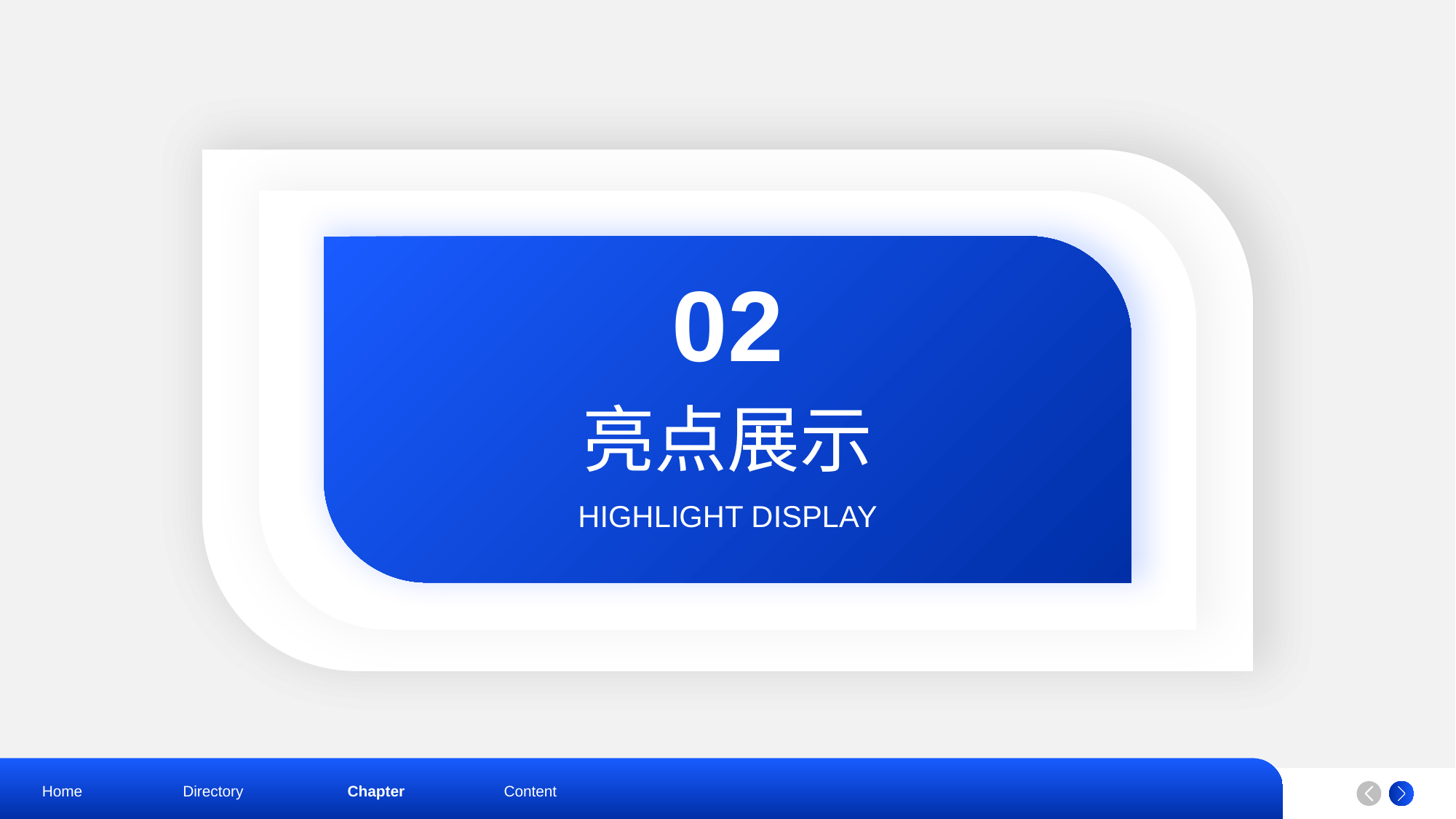

02
亮点展示
HIGHLIGHT DISPLAY
Home
Directory
Chapter
Content